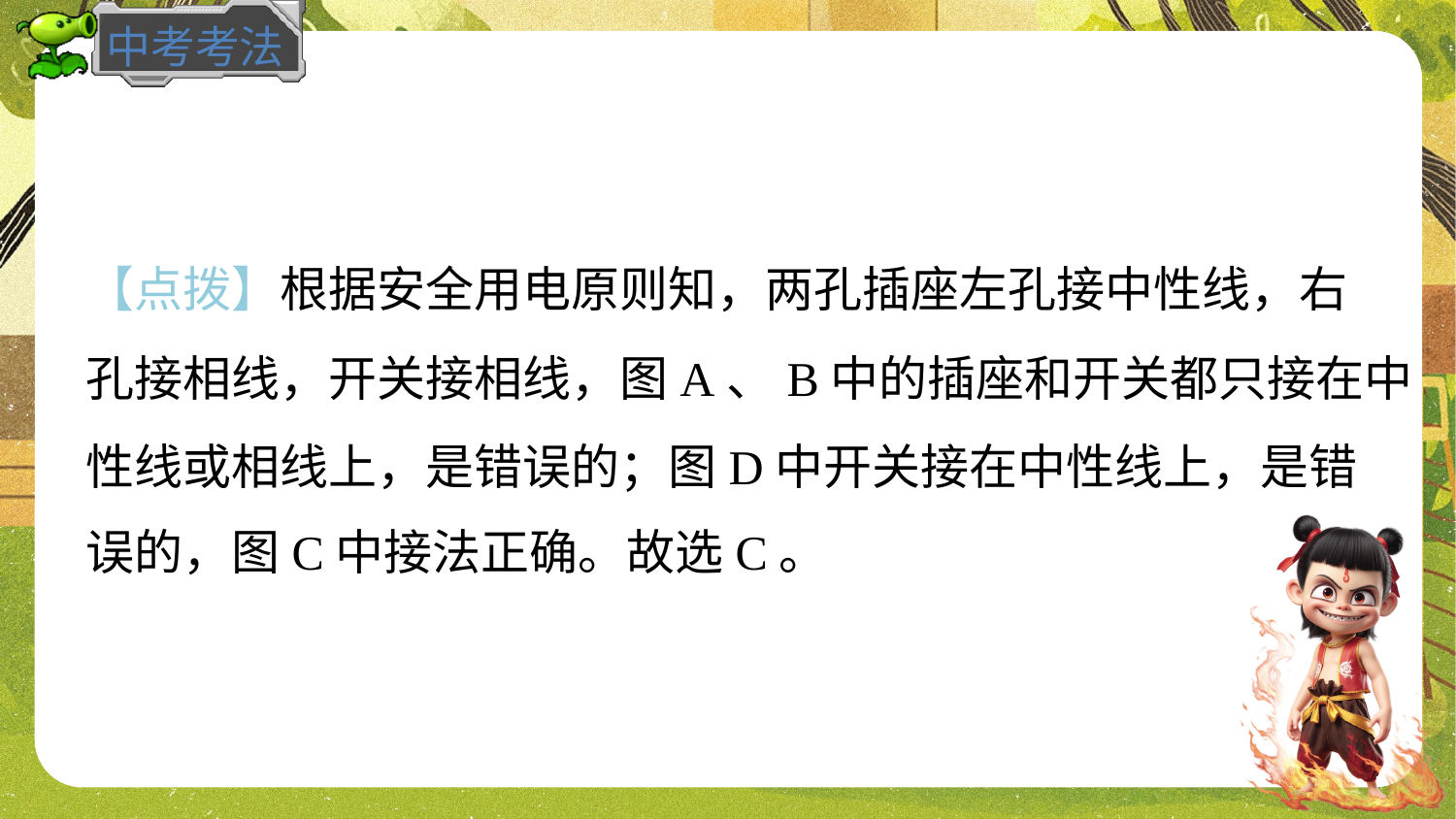

【点拨】根据安全用电原则知，两孔插座左孔接中性线，右
孔接相线，开关接相线，图A、B中的插座和开关都只接在中
性线或相线上，是错误的；图D中开关接在中性线上，是错
误的，图C中接法正确。故选C。